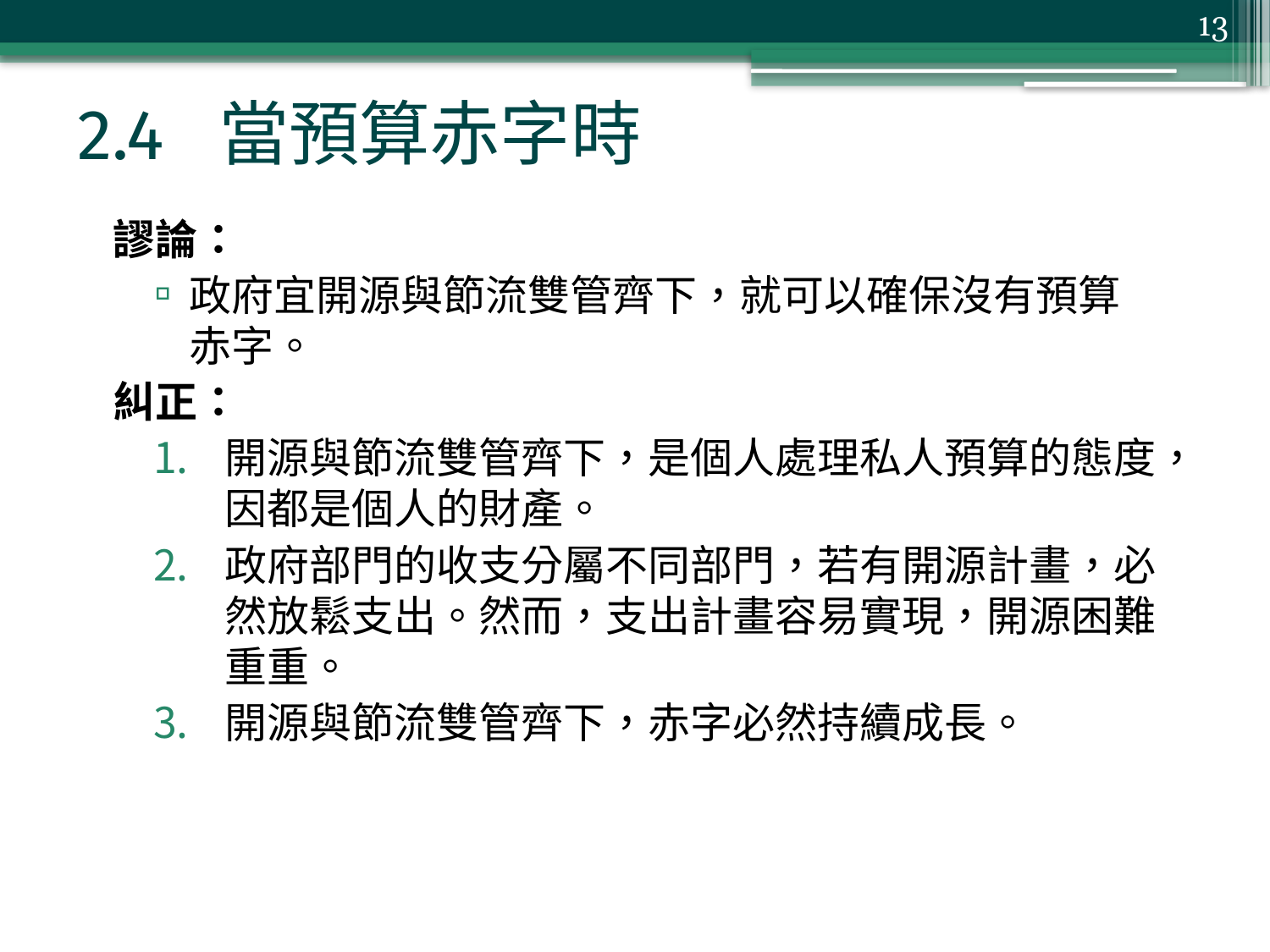

13
# 2.4  當預算赤字時
謬論：
政府宜開源與節流雙管齊下，就可以確保沒有預算赤字。
糾正：
開源與節流雙管齊下，是個人處理私人預算的態度，因都是個人的財產。
政府部門的收支分屬不同部門，若有開源計畫，必然放鬆支出。然而，支出計畫容易實現，開源困難重重。
開源與節流雙管齊下，赤字必然持續成長。